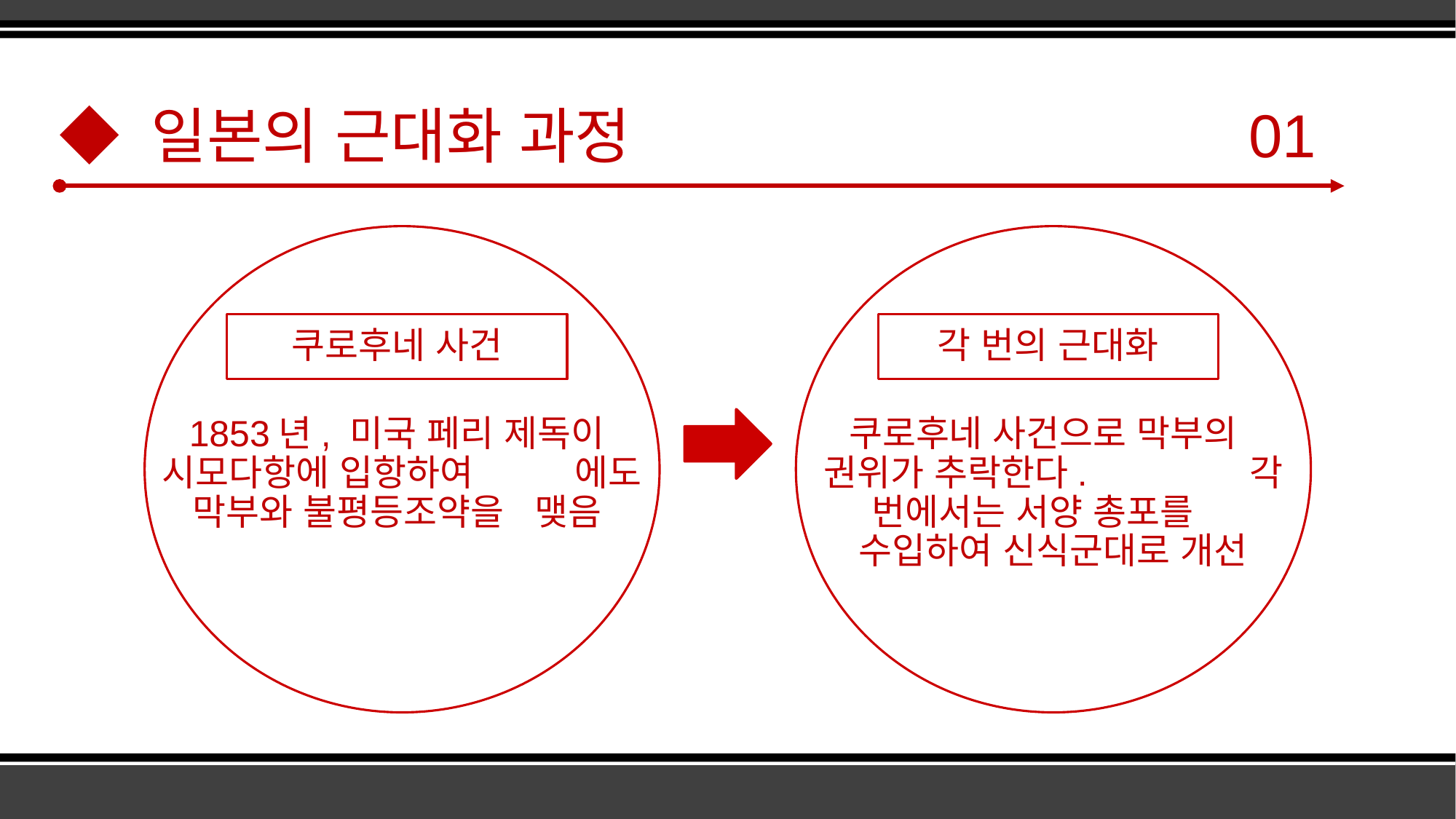

# ◆ 일본의 근대화 과정
 01

쿠로후네 사건
각 번의 근대화
1853년, 미국 페리 제독이  시모다항에 입항하여          에도 막부와 불평등조약을   맺음

쿠로후네 사건으로 막부의   권위가 추락한다.               각 번에서는 서양 총포를     수입하여 신식군대로 개선